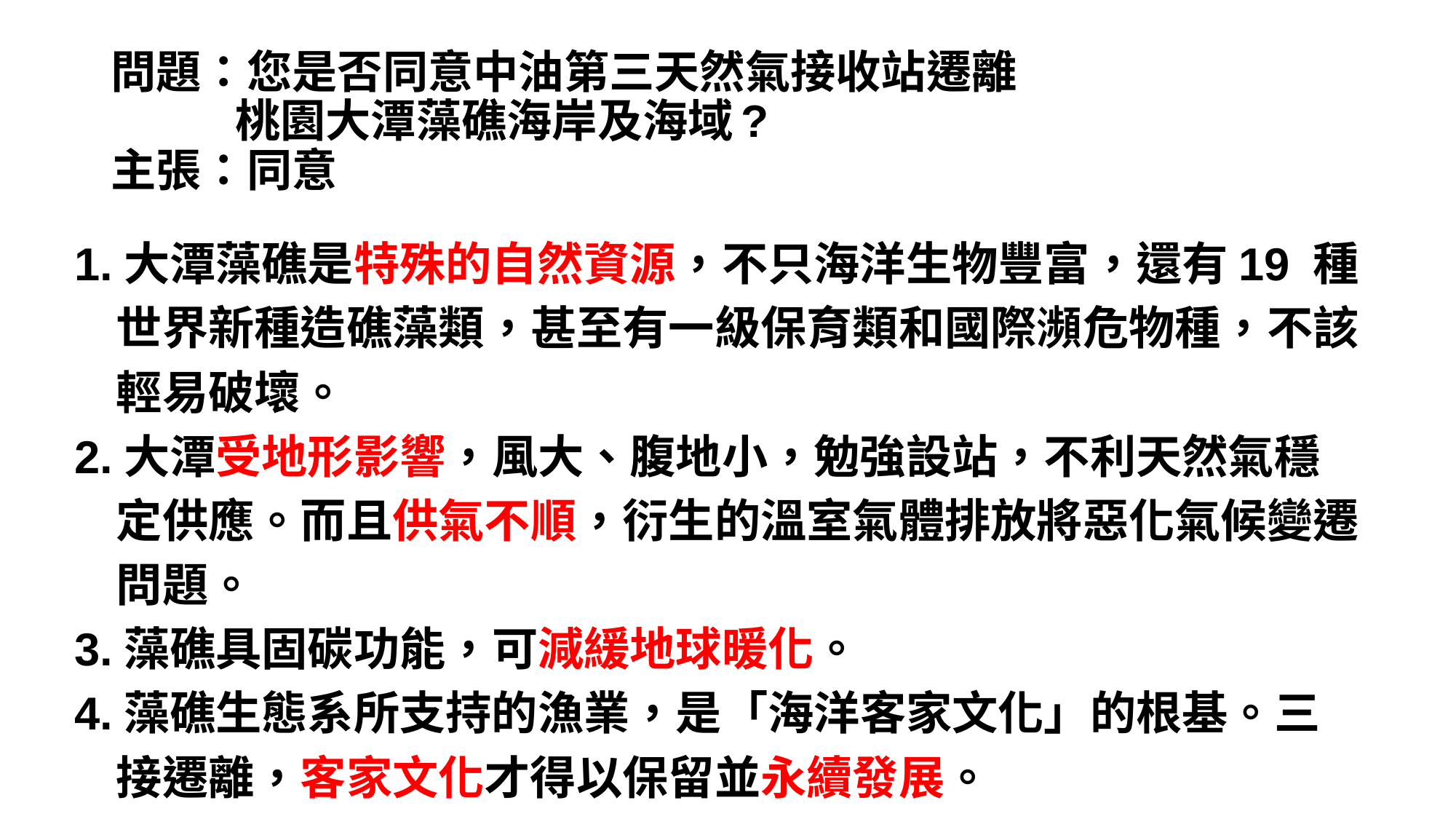

# 問題：您是否同意中油第三天然氣接收站遷離 桃園大潭藻礁海岸及海域? 主張：同意
1.大潭藻礁是特殊的自然資源，不只海洋生物豐富，還有19 種
   世界新種造礁藻類，甚至有一級保育類和國際瀕危物種，不該
   輕易破壞。
2.大潭受地形影響，風大、腹地小，勉強設站，不利天然氣穩
   定供應。而且供氣不順，衍生的溫室氣體排放將惡化氣候變遷
   問題。
3.藻礁具固碳功能，可減緩地球暖化。
4.藻礁生態系所支持的漁業，是「海洋客家文化」的根基。三
   接遷離，客家文化才得以保留並永續發展。